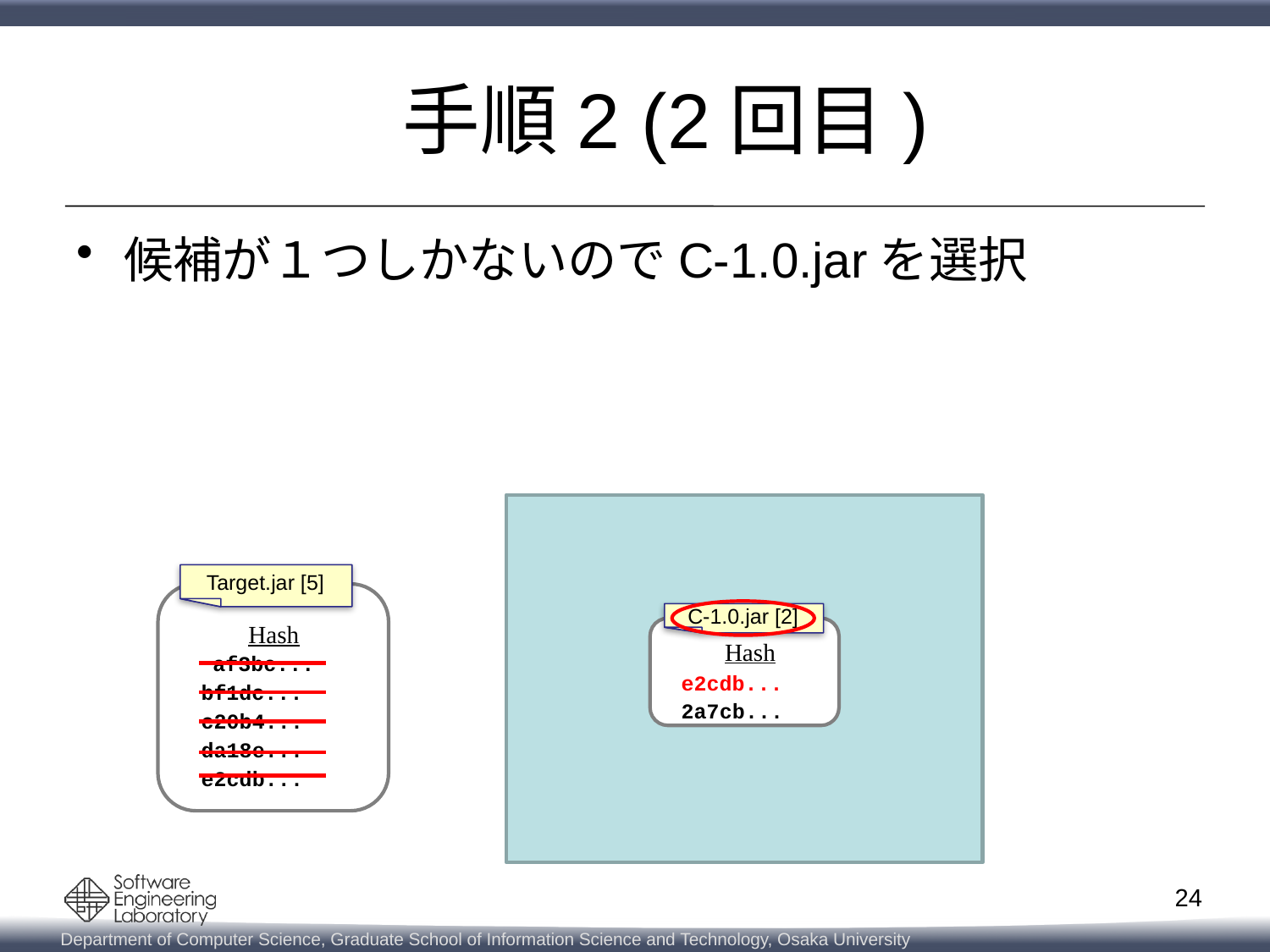

# 手順2 (2回目)

候補が１つしかないのでC-1.0.jarを選択

Target.jar [5]

C-1.0.jar [2]

	Hash
	af3bc...
bf1dc...
c20b4...
da18e...
e2cdb...
Hash
e2cdb...
2a7cb...
24